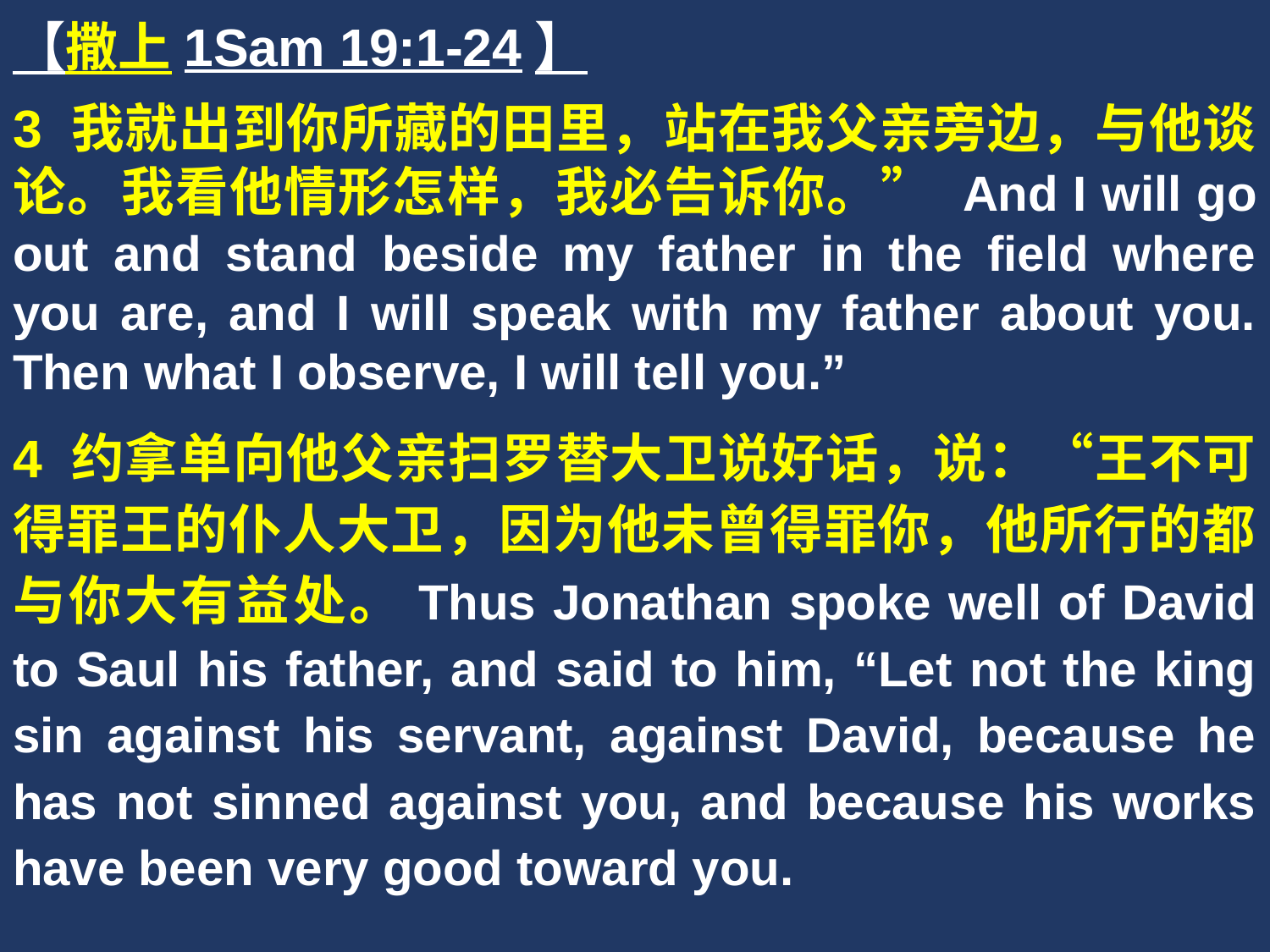

【撒上1Sam 19:1-24】
3 我就出到你所藏的田里，站在我父亲旁边，与他谈论。我看他情形怎样，我必告诉你。” And I will go out and stand beside my father in the field where you are, and I will speak with my father about you. Then what I observe, I will tell you.”
4 约拿单向他父亲扫罗替大卫说好话，说：“王不可得罪王的仆人大卫，因为他未曾得罪你，他所行的都与你大有益处。Thus Jonathan spoke well of David to Saul his father, and said to him, “Let not the king sin against his servant, against David, because he has not sinned against you, and because his works have been very good toward you.